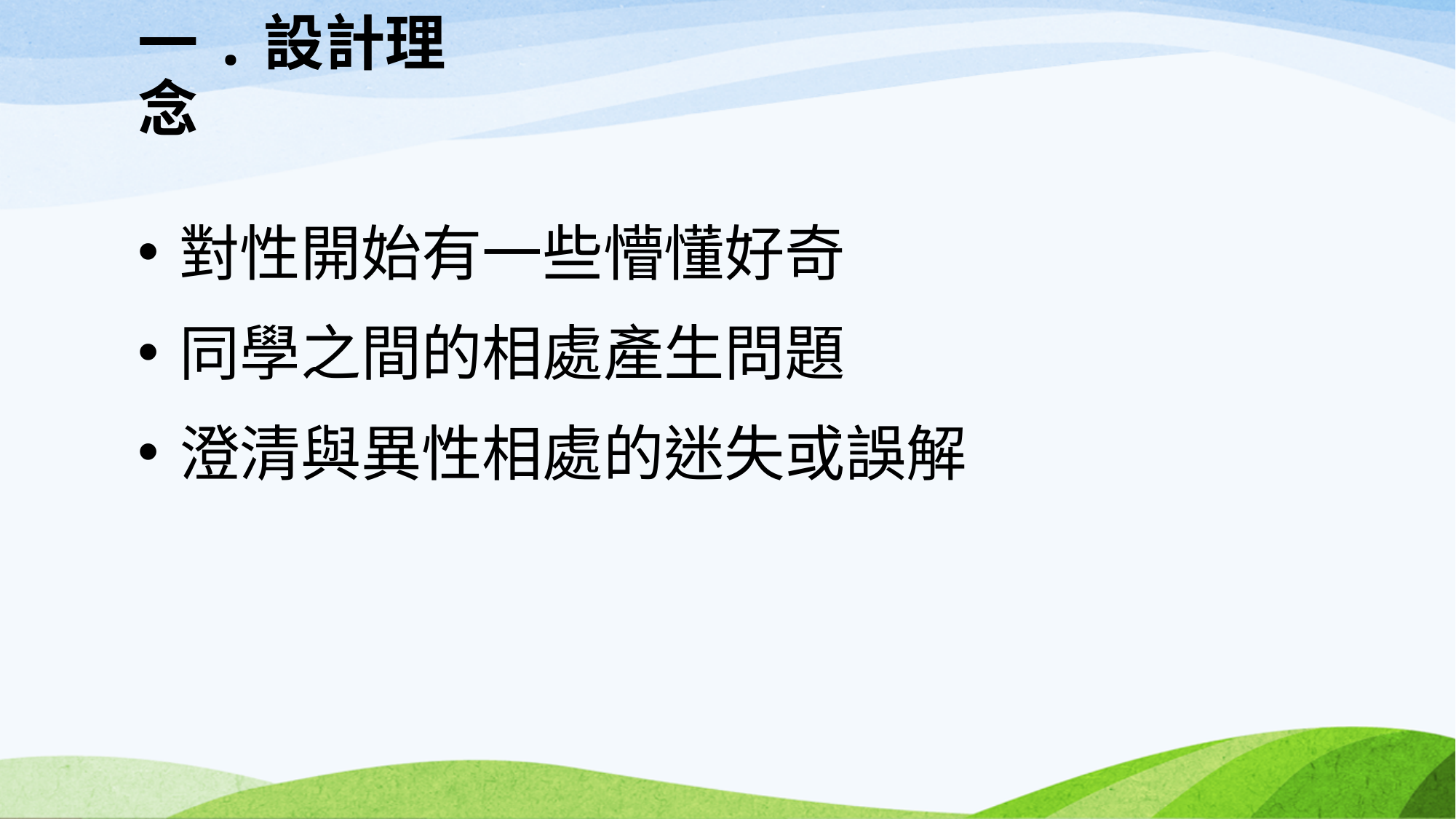

# 一.設計理念
對性開始有一些懵懂好奇
同學之間的相處產生問題
澄清與異性相處的迷失或誤解